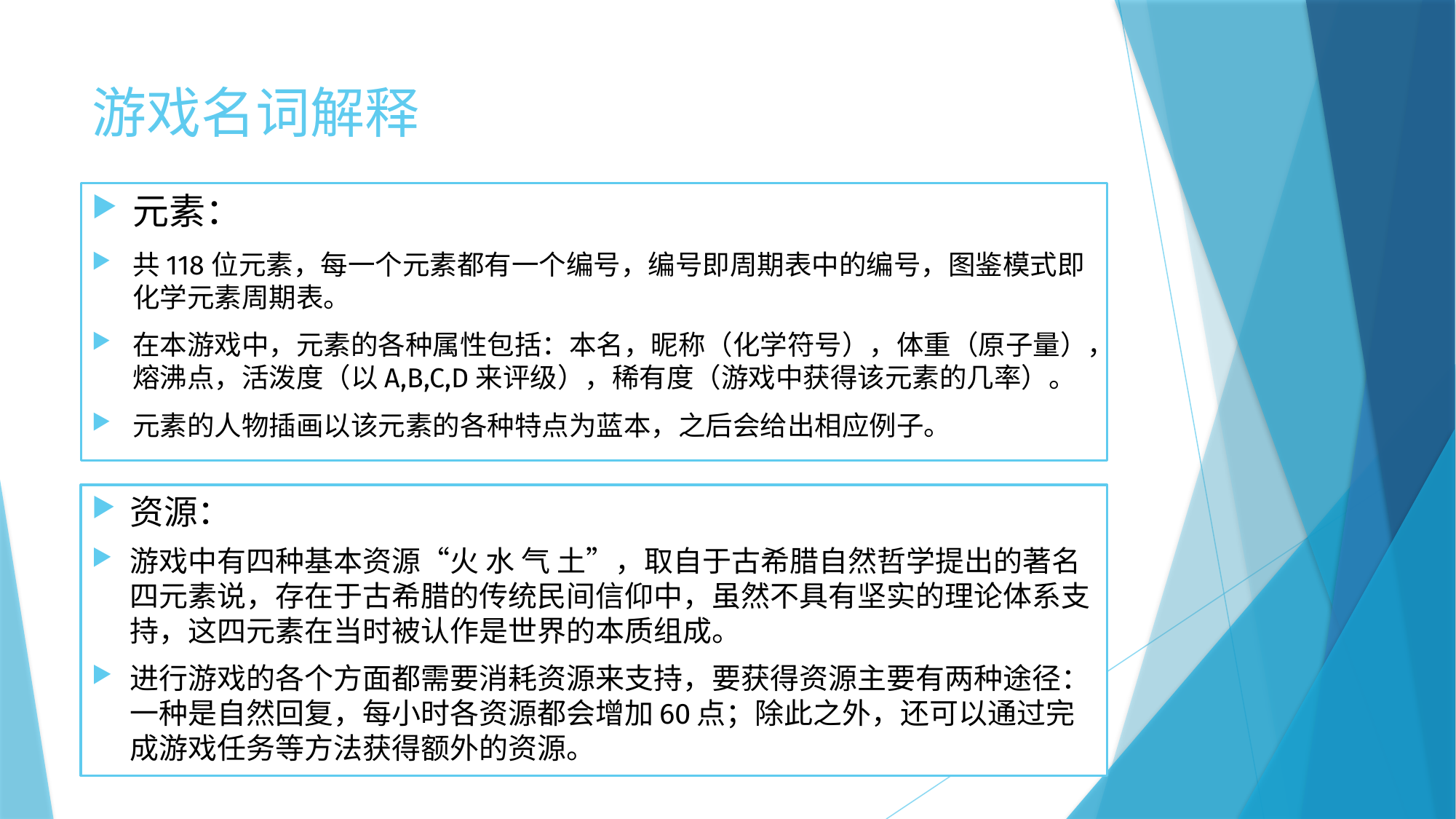

# 游戏名词解释
元素：
共118位元素，每一个元素都有一个编号，编号即周期表中的编号，图鉴模式即化学元素周期表。
在本游戏中，元素的各种属性包括：本名，昵称（化学符号），体重（原子量），熔沸点，活泼度（以A,B,C,D来评级），稀有度（游戏中获得该元素的几率）。
元素的人物插画以该元素的各种特点为蓝本，之后会给出相应例子。

资源：
游戏中有四种基本资源“火 水 气 土”，取自于古希腊自然哲学提出的著名四元素说，存在于古希腊的传统民间信仰中，虽然不具有坚实的理论体系支持，这四元素在当时被认作是世界的本质组成。
进行游戏的各个方面都需要消耗资源来支持，要获得资源主要有两种途径：一种是自然回复，每小时各资源都会增加60点；除此之外，还可以通过完成游戏任务等方法获得额外的资源。